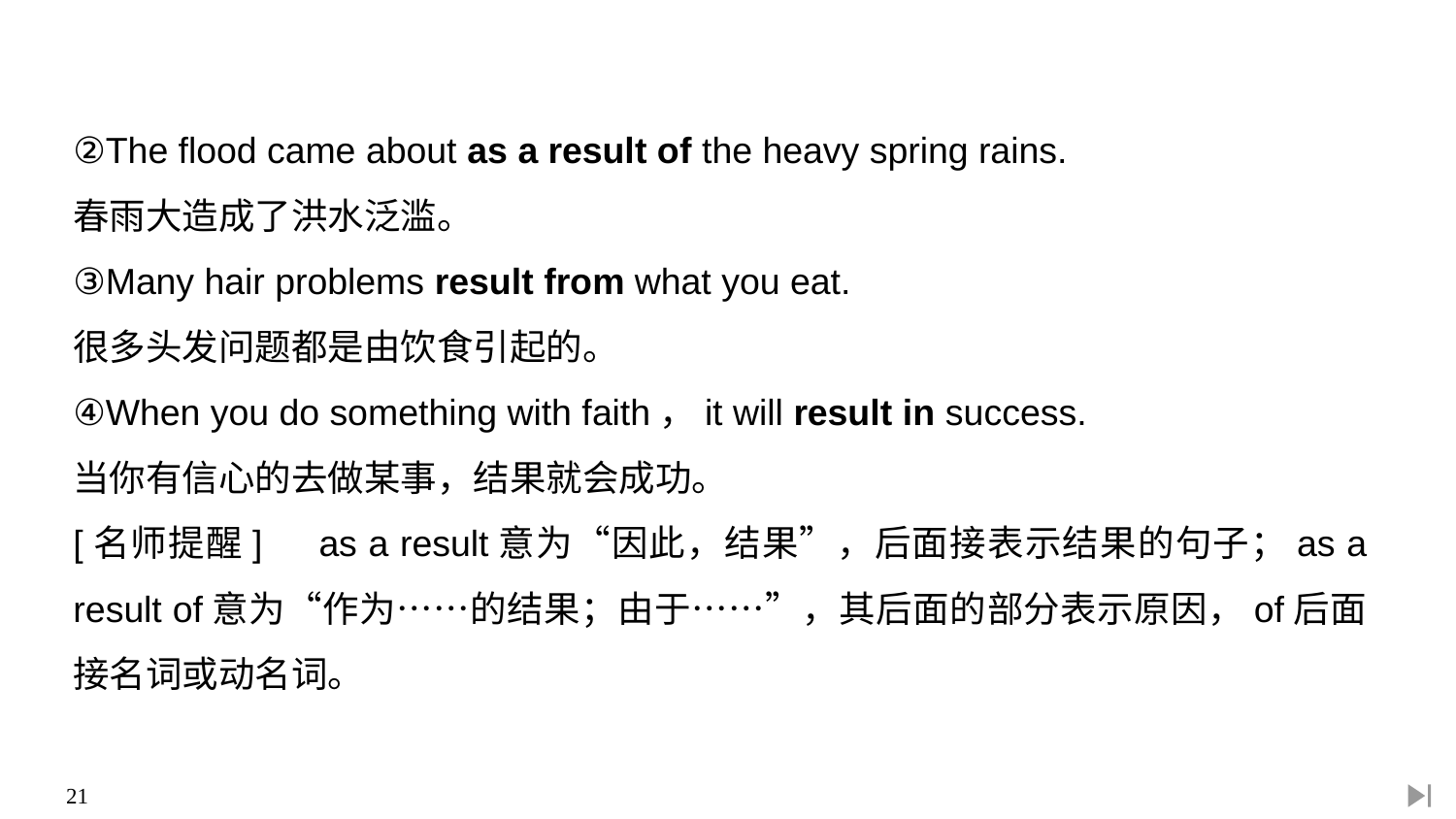

②The flood came about as a result of the heavy spring rains.
春雨大造成了洪水泛滥。
③Many hair problems result from what you eat.
很多头发问题都是由饮食引起的。
④When you do something with faith，it will result in success.
当你有信心的去做某事，结果就会成功。
[名师提醒]　as a result意为“因此，结果”，后面接表示结果的句子；as a result of意为“作为……的结果；由于……”，其后面的部分表示原因，of后面接名词或动名词。